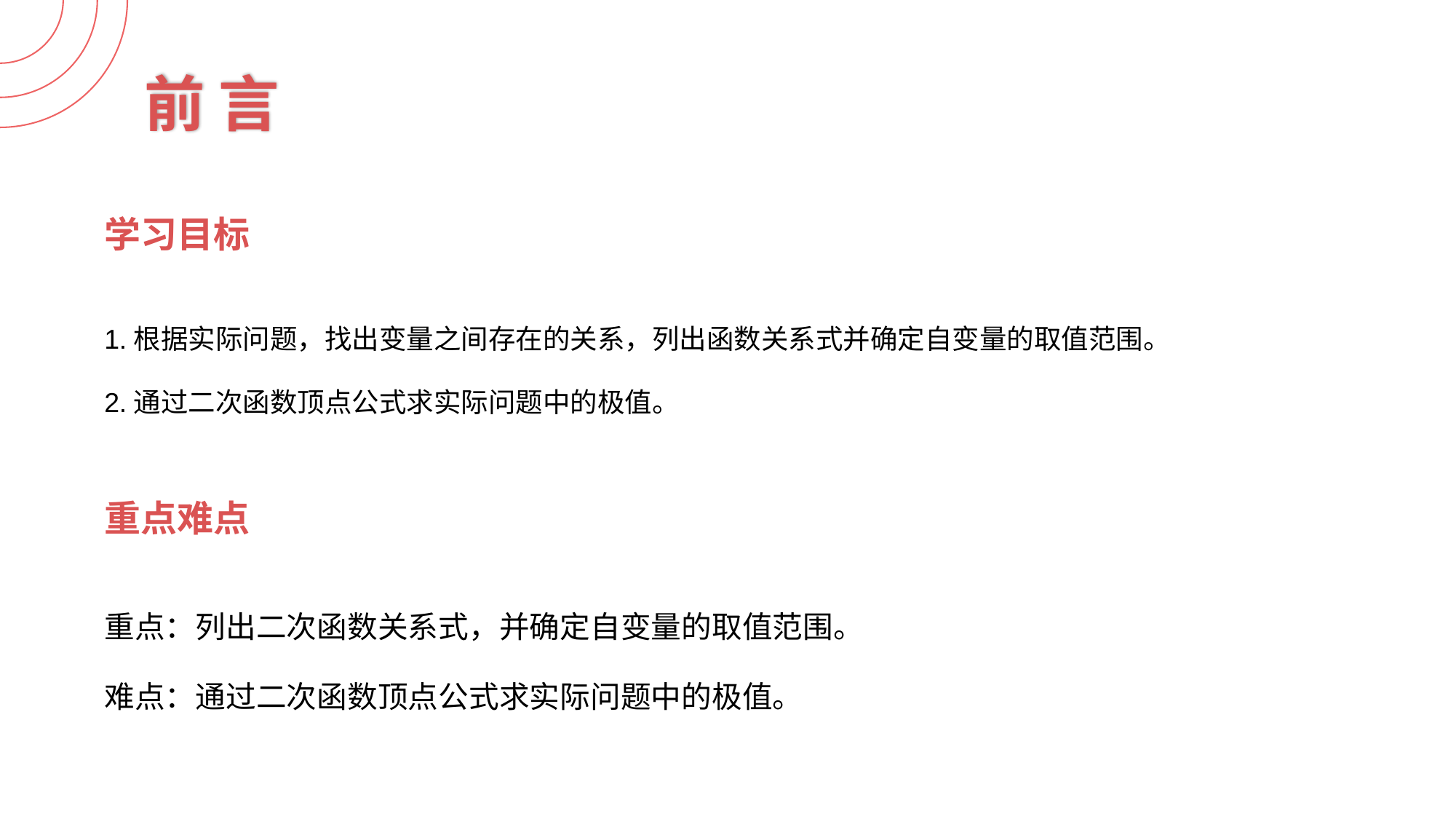

前 言
学习目标
1.根据实际问题，找出变量之间存在的关系，列出函数关系式并确定自变量的取值范围。
2.通过二次函数顶点公式求实际问题中的极值。
重点难点
重点：列出二次函数关系式，并确定自变量的取值范围。
难点：通过二次函数顶点公式求实际问题中的极值。